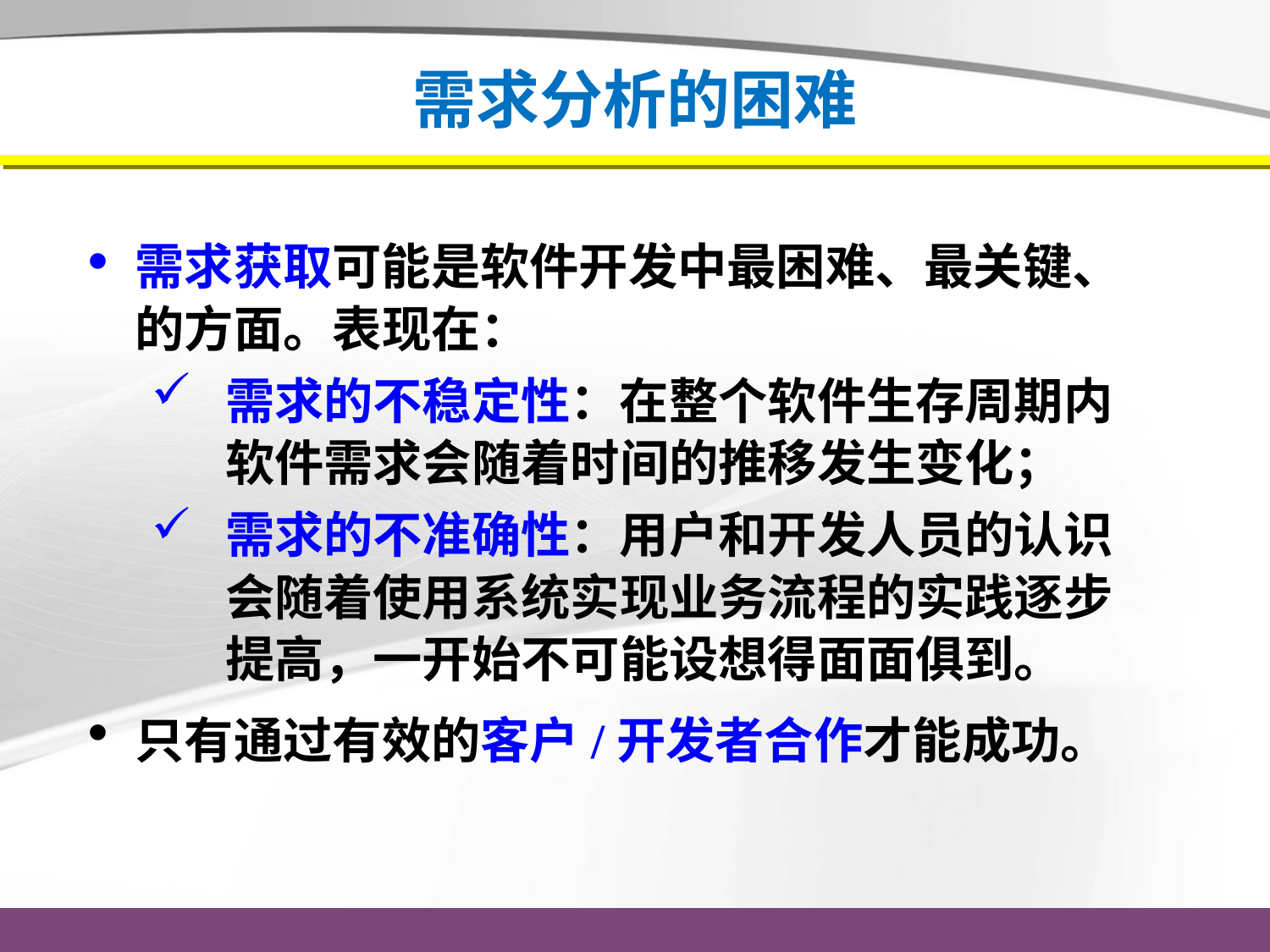

# 需求分析的困难
需求获取可能是软件开发中最困难、最关键、的方面。表现在：
需求的不稳定性：在整个软件生存周期内软件需求会随着时间的推移发生变化；
需求的不准确性：用户和开发人员的认识会随着使用系统实现业务流程的实践逐步提高，一开始不可能设想得面面俱到。
只有通过有效的客户/开发者合作才能成功。